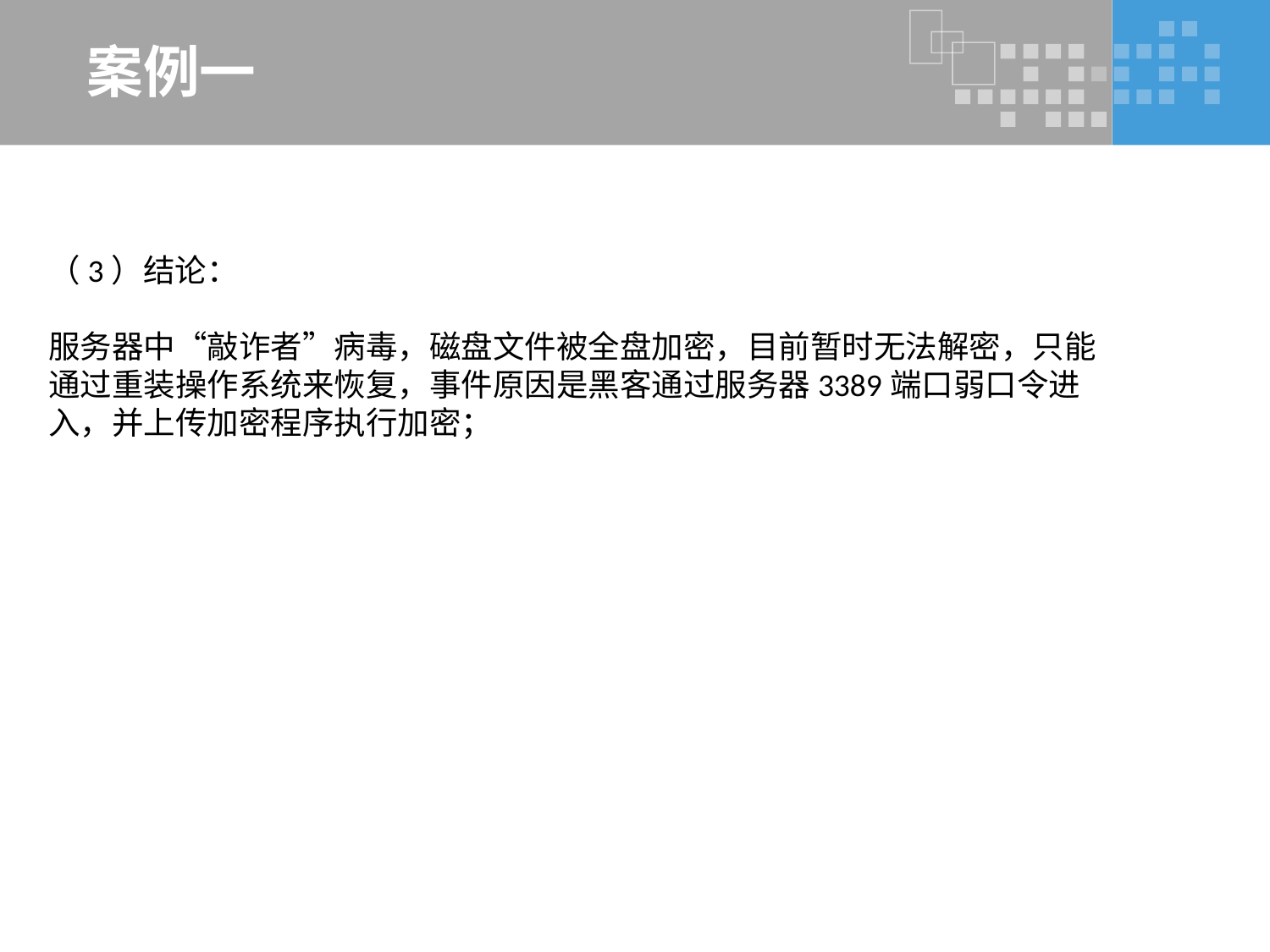

# 案例一
（3）结论：

服务器中“敲诈者”病毒，磁盘文件被全盘加密，目前暂时无法解密，只能通过重装操作系统来恢复，事件原因是黑客通过服务器3389端口弱口令进入，并上传加密程序执行加密；